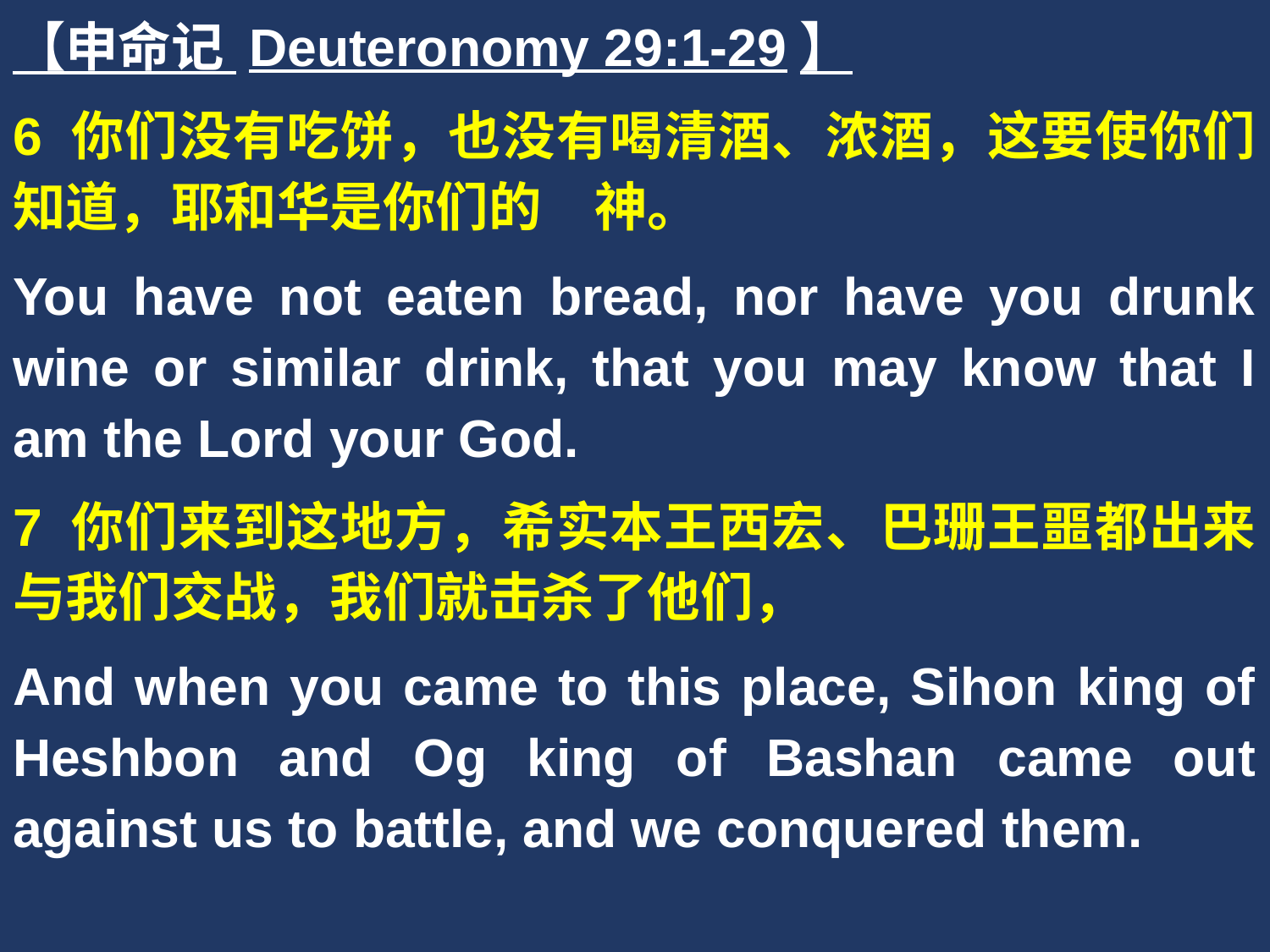

【申命记 Deuteronomy 29:1-29】
6 你们没有吃饼，也没有喝清酒、浓酒，这要使你们知道，耶和华是你们的　神。
You have not eaten bread, nor have you drunk wine or similar drink, that you may know that I am the Lord your God.
7 你们来到这地方，希实本王西宏、巴珊王噩都出来与我们交战，我们就击杀了他们，
And when you came to this place, Sihon king of Heshbon and Og king of Bashan came out against us to battle, and we conquered them.